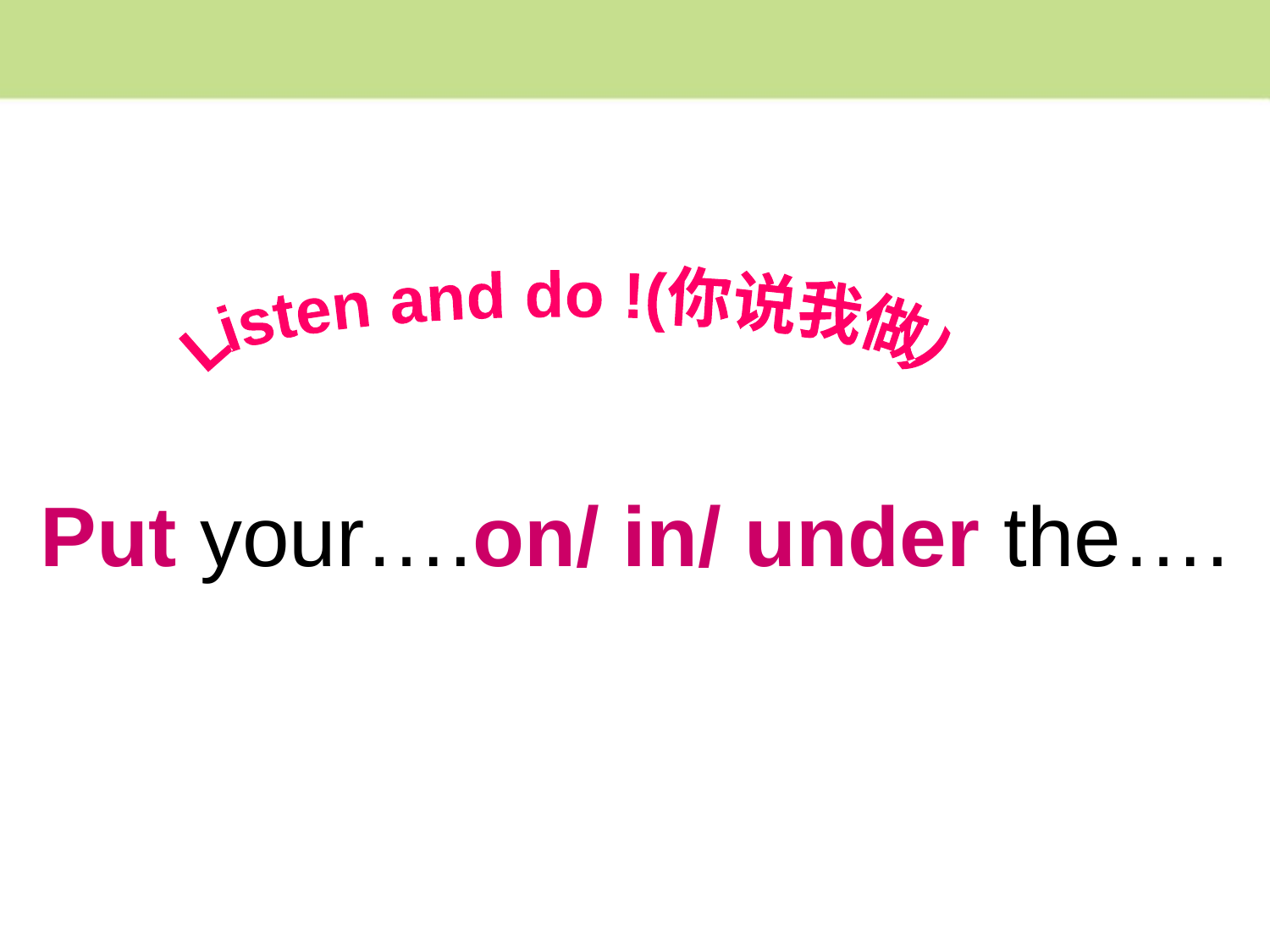

Listen and do !(你说我做)
Put your….on/ in/ under the….